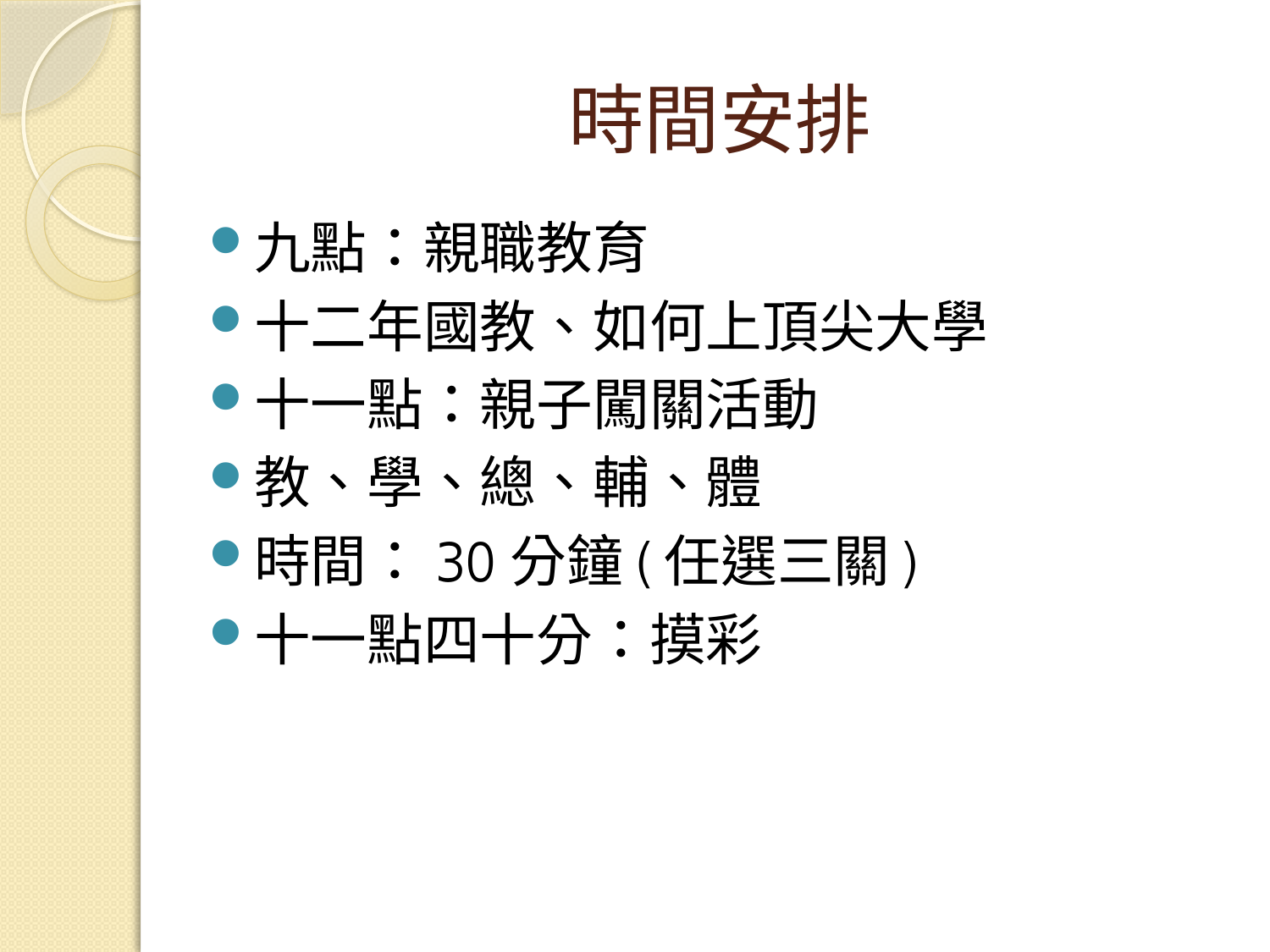

# 時間安排
九點：親職教育
十二年國教、如何上頂尖大學
十一點：親子闖關活動
教、學、總、輔、體
時間：30分鐘(任選三關)
十一點四十分：摸彩